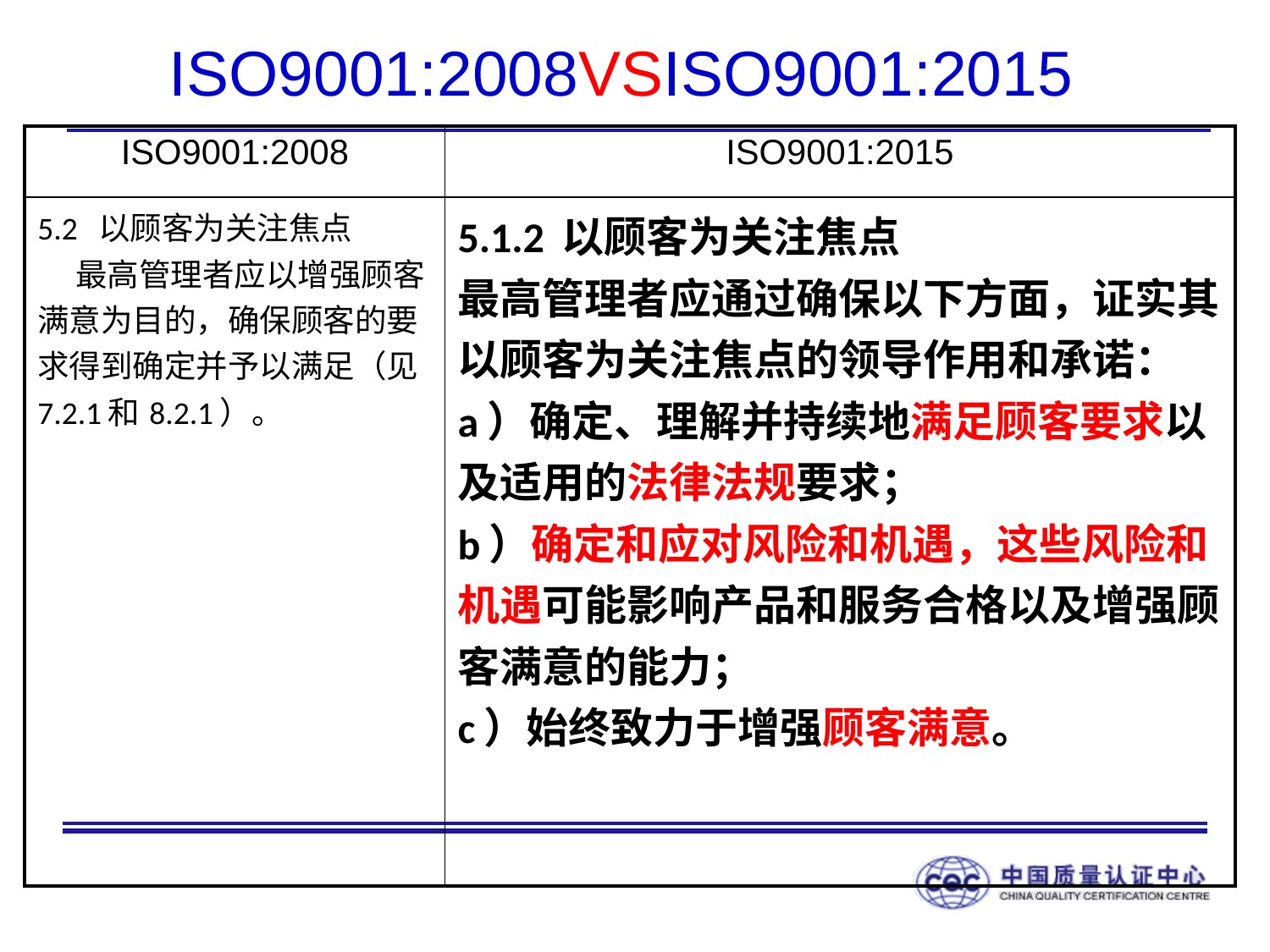

# ISO9001:2008VSISO9001:2015
| ISO9001:2008 | ISO9001:2015 |
| --- | --- |
| 5.2 以顾客为关注焦点 最高管理者应以增强顾客满意为目的，确保顾客的要求得到确定并予以满足（见7.2.1和8.2.1）。 | 5.1.2 以顾客为关注焦点 最高管理者应通过确保以下方面，证实其以顾客为关注焦点的领导作用和承诺： a）确定、理解并持续地满足顾客要求以及适用的法律法规要求； b）确定和应对风险和机遇，这些风险和机遇可能影响产品和服务合格以及增强顾客满意的能力； c）始终致力于增强顾客满意。 |